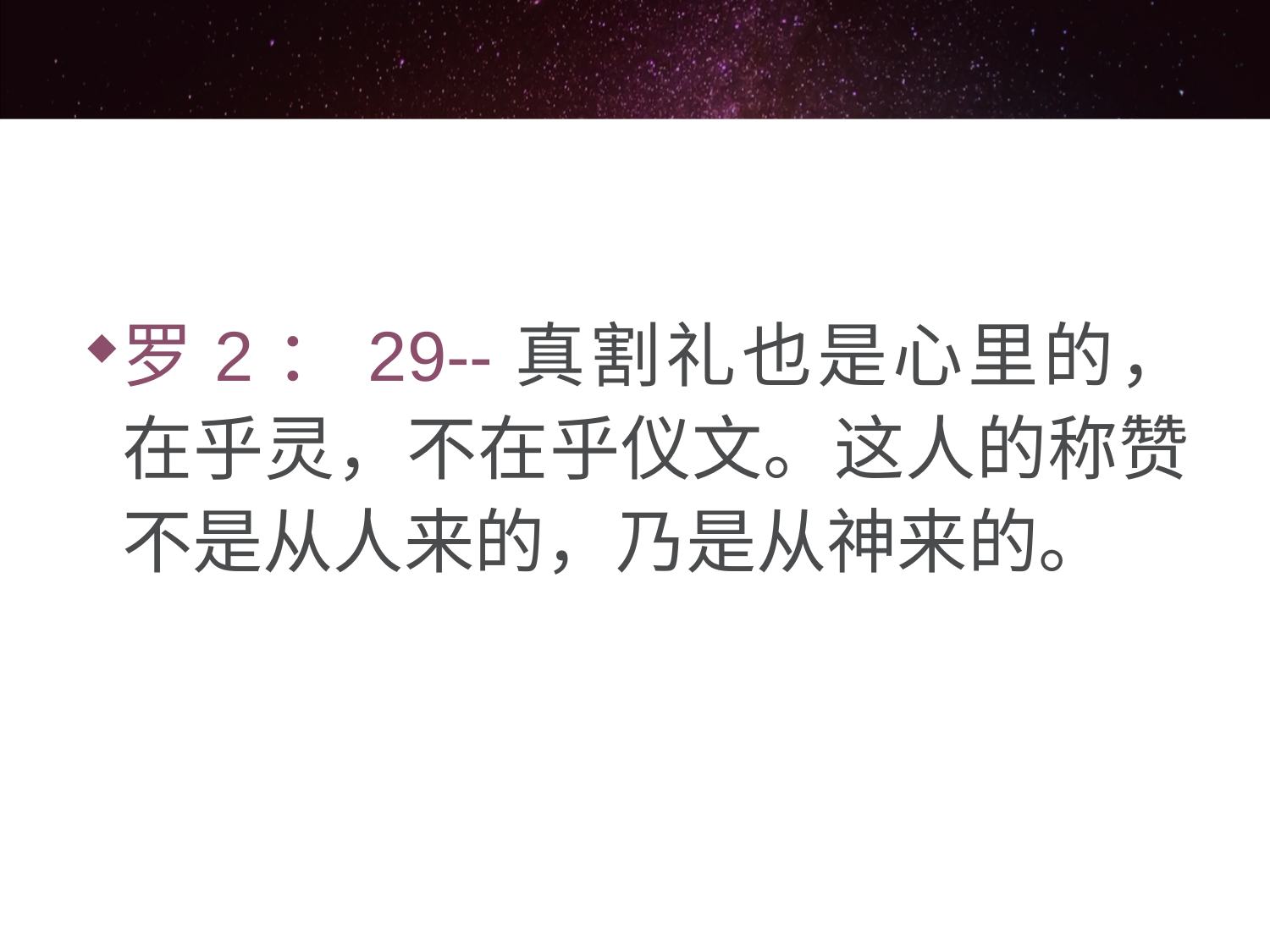

#
罗2：29--真割礼也是心里的，在乎灵，不在乎仪文。这人的称赞不是从人来的，乃是从神来的。